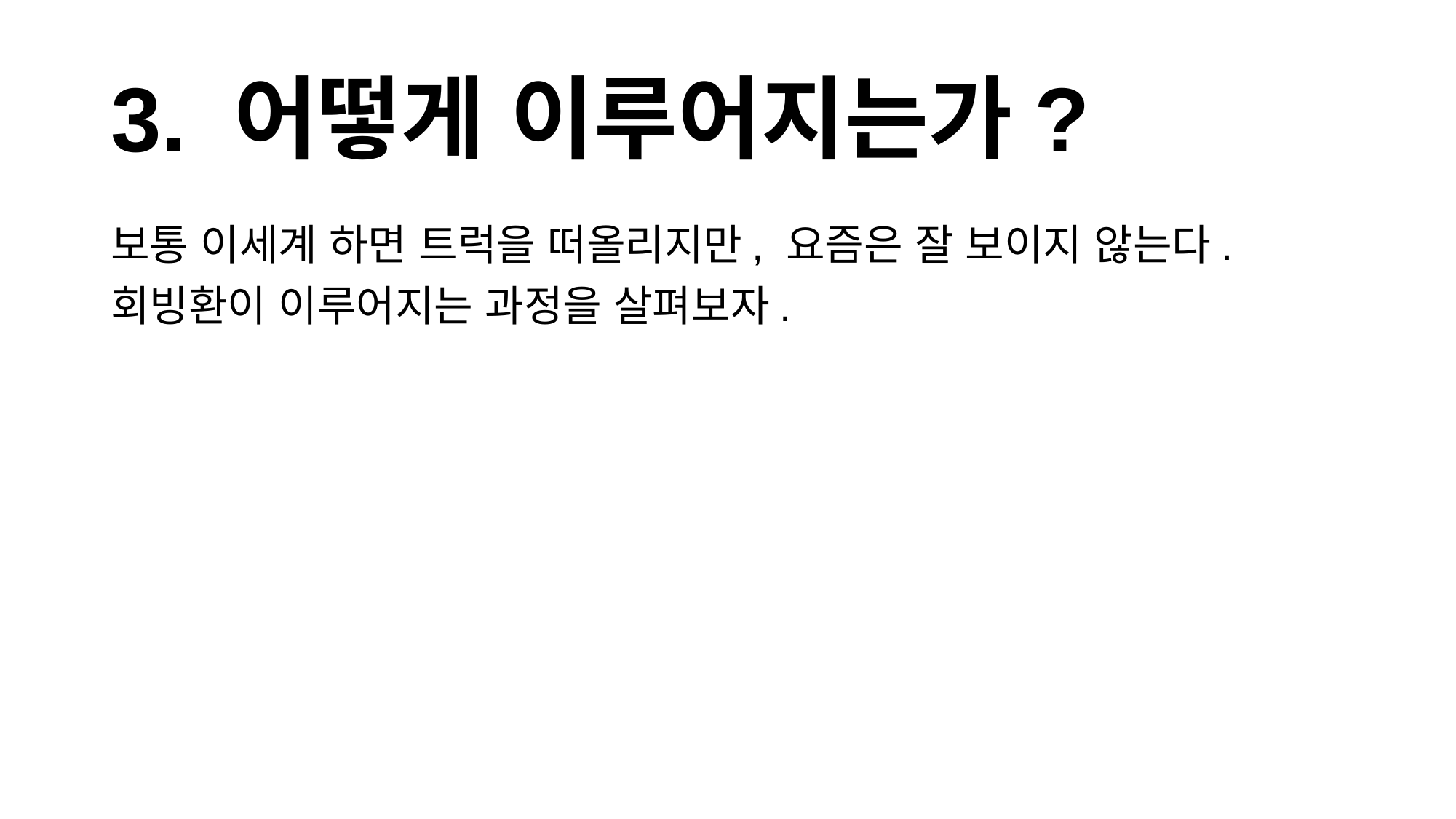

# 3. 어떻게 이루어지는가?
보통 이세계 하면 트럭을 떠올리지만, 요즘은 잘 보이지 않는다.
회빙환이 이루어지는 과정을 살펴보자.